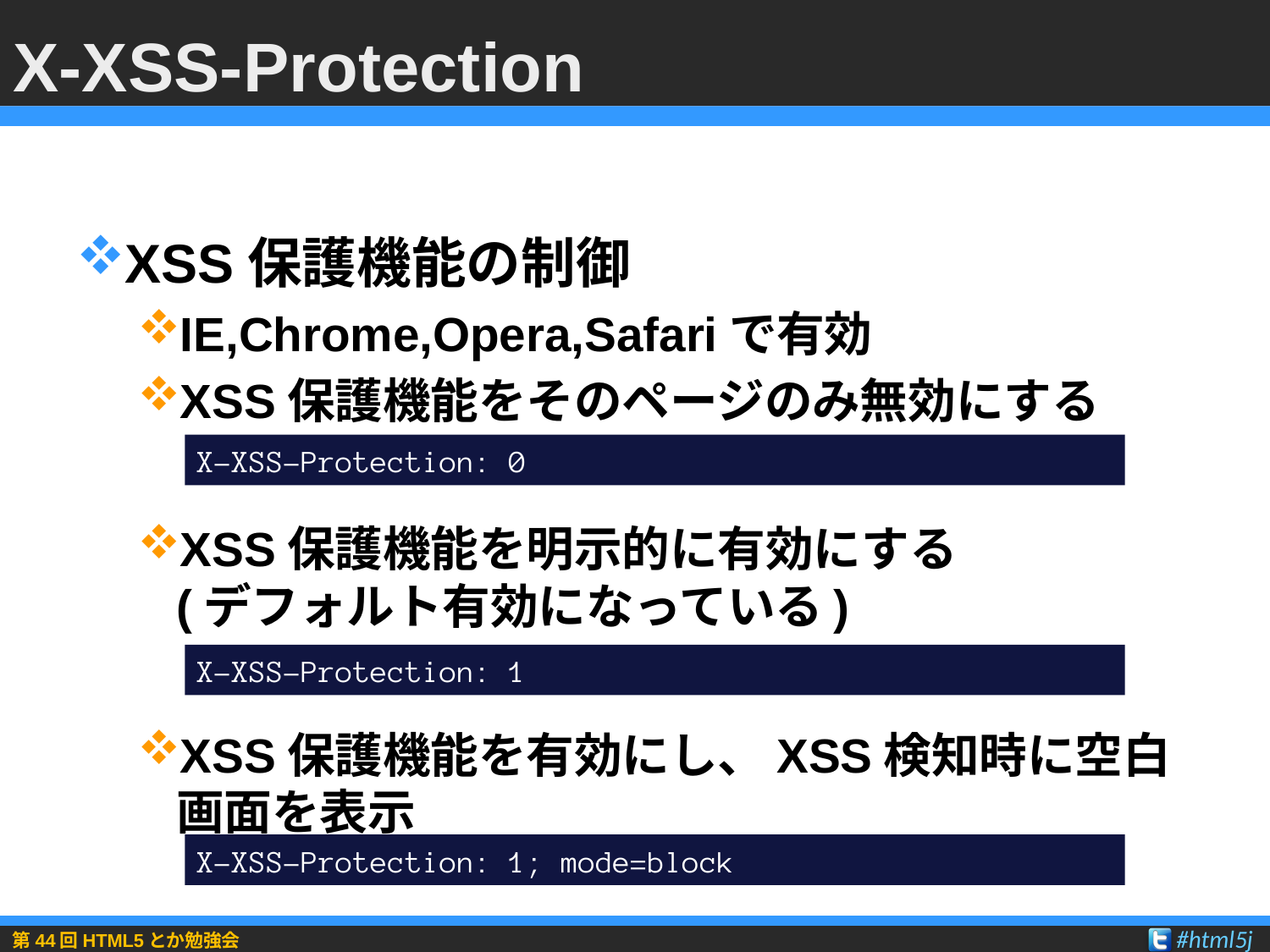

# X-XSS-Protection
XSS保護機能の制御
IE,Chrome,Opera,Safariで有効
XSS保護機能をそのページのみ無効にする

XSS保護機能を明示的に有効にする
(デフォルト有効になっている)

XSS保護機能を有効にし、XSS検知時に空白画面を表示

X-XSS-Protection: 0
X-XSS-Protection: 1
X-XSS-Protection: 1; mode=block